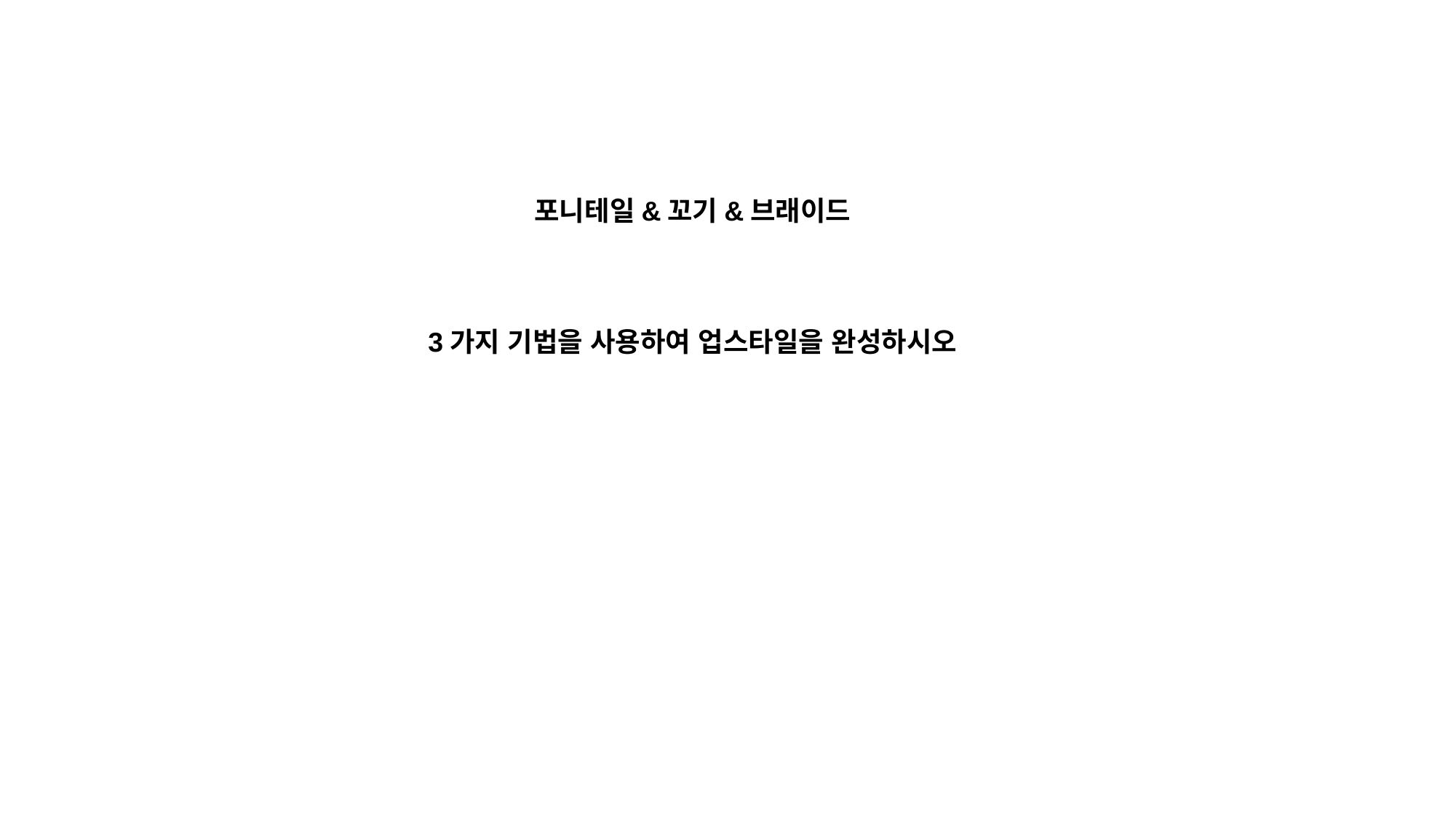

#
포니테일&꼬기&브래이드

3가지 기법을 사용하여 업스타일을 완성하시오